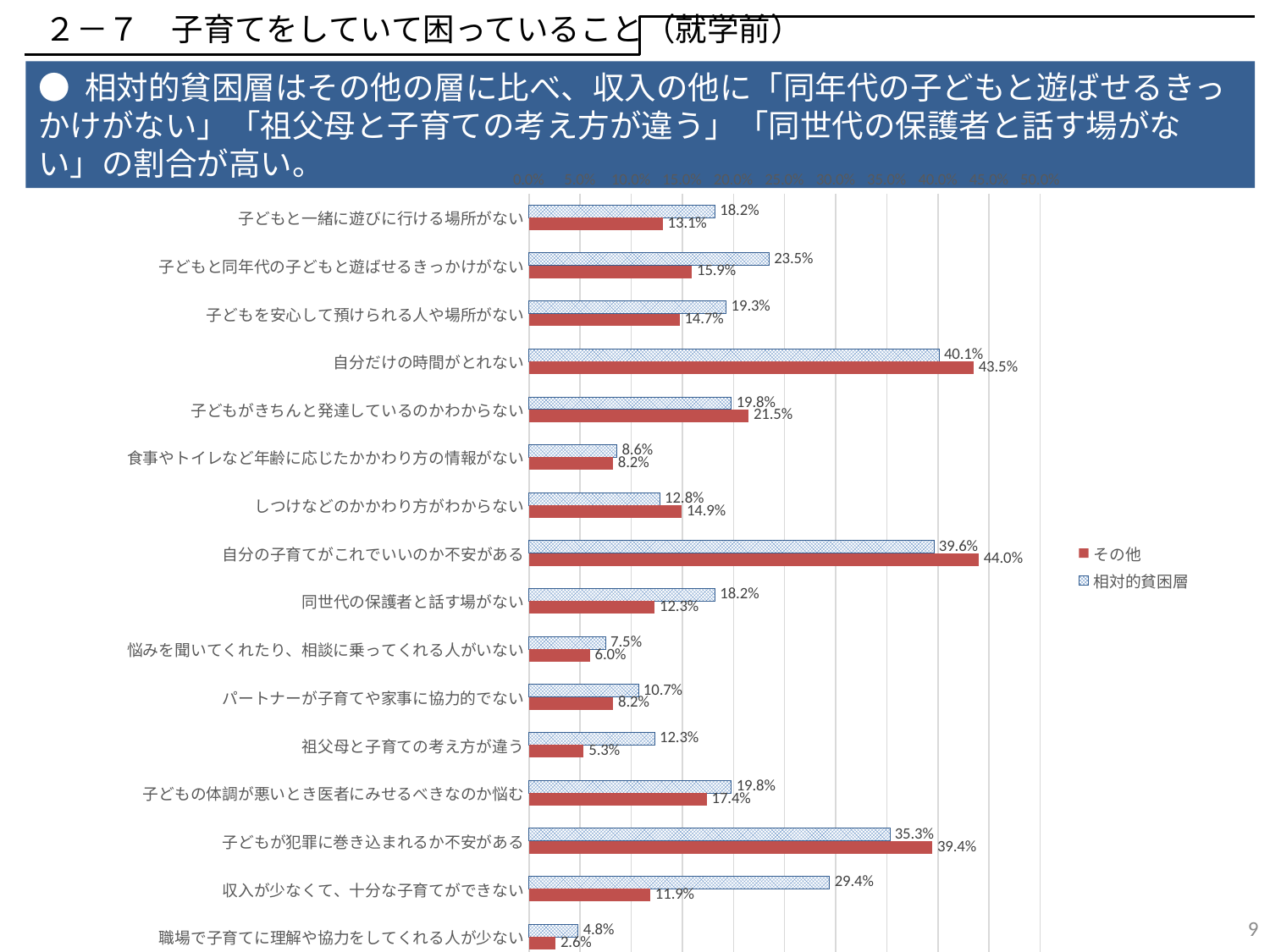

２－７　子育てをしていて困っていること（就学前）
● 相対的貧困層はその他の層に比べ、収入の他に「同年代の子どもと遊ばせるきっかけがない」「祖父母と子育ての考え方が違う」「同世代の保護者と話す場がない」の割合が高い。

### Chart

| Category | 相対的貧困層 | その他 |
|---|---|---|
| 子どもと一緒に遊びに行ける場所がない | 0.182 | 0.1308672242550967 |
| 子どもと同年代の子どもと遊ばせるきっかけがない | 0.235 | 0.1594239414532148 |
| 子どもを安心して預けられる人や場所がない | 0.193 | 0.14719079979090435 |
| 自分だけの時間がとれない | 0.401 | 0.43478306325143756 |
| 子どもがきちんと発達しているのかわからない | 0.198 | 0.21470778881338212 |
| 食事やトイレなど年齢に応じたかかわり方の情報がない | 0.086 | 0.08228489283847361 |
| しつけなどのかかわり方がわからない | 0.128 | 0.14942341871406167 |
| 自分の子育てがこれでいいのか不安がある | 0.396 | 0.43988290642969163 |
| 同世代の保護者と話す場がない | 0.182 | 0.12298431782540513 |
| 悩みを聞いてくれたり、相談に乗ってくれる人がいない | 0.075 | 0.059651332984840565 |
| パートナーが子育てや家事に協力的でない | 0.107 | 0.08239571353894407 |
| 祖父母と子育ての考え方が違う | 0.123 | 0.0534971249346576 |
| 子どもの体調が悪いとき医者にみせるべきなのか悩む | 0.198 | 0.17375065342394144 |
| 子どもが犯罪に巻き込まれるか不安がある | 0.353 | 0.39440460010454775 |
| 収入が少なくて、十分な子育てができない | 0.294 | 0.11864819654992159 |
| 職場で子育てに理解や協力をしてくれる人が少ない | 0.048 | 0.026026659696811293 |
9